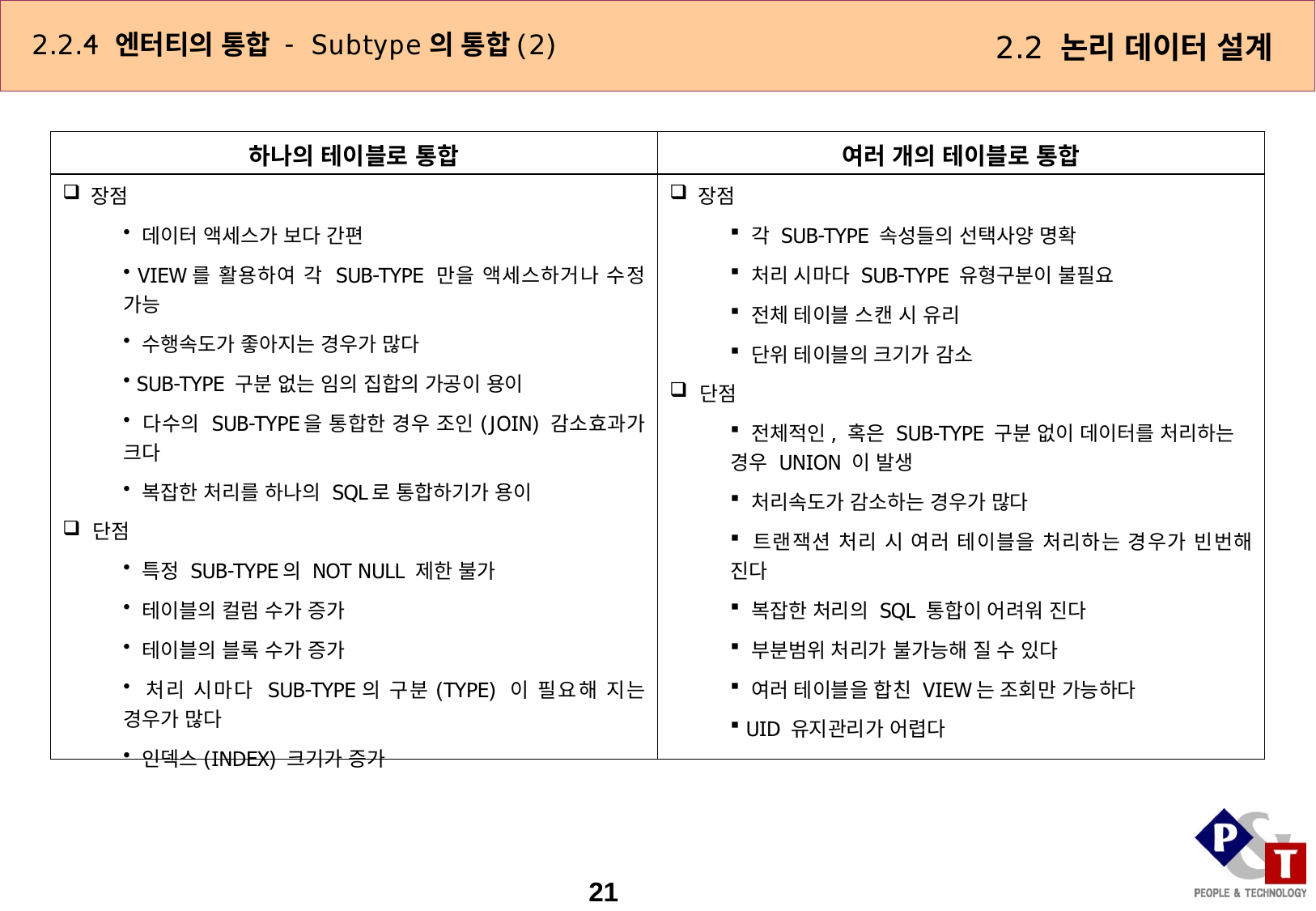

2.2.4 엔터티의 통합 -  Subtype의 통합(2)
2.2 논리 데이터 설계
| 하나의 테이블로 통합 | 여러 개의 테이블로 통합 |
| --- | --- |
| 장점 데이터 액세스가 보다 간편 VIEW를 활용하여 각 SUB-TYPE 만을 액세스하거나 수정 가능 수행속도가 좋아지는 경우가 많다 SUB-TYPE 구분 없는 임의 집합의 가공이 용이 다수의 SUB-TYPE을 통합한 경우 조인(JOIN) 감소효과가 크다 복잡한 처리를 하나의 SQL로 통합하기가 용이 단점 특정 SUB-TYPE의 NOT NULL 제한 불가 테이블의 컬럼 수가 증가 테이블의 블록 수가 증가 처리 시마다 SUB-TYPE의 구분(TYPE) 이 필요해 지는 경우가 많다 인덱스(INDEX) 크기가 증가 | 장점 각 SUB-TYPE 속성들의 선택사양 명확 처리 시마다 SUB-TYPE 유형구분이 불필요 전체 테이블 스캔 시 유리 단위 테이블의 크기가 감소 단점 전체적인, 혹은 SUB-TYPE 구분 없이 데이터를 처리하는 경우 UNION 이 발생 처리속도가 감소하는 경우가 많다 트랜잭션 처리 시 여러 테이블을 처리하는 경우가 빈번해 진다 복잡한 처리의 SQL 통합이 어려워 진다 부분범위 처리가 불가능해 질 수 있다 여러 테이블을 합친 VIEW는 조회만 가능하다 UID 유지관리가 어렵다 |